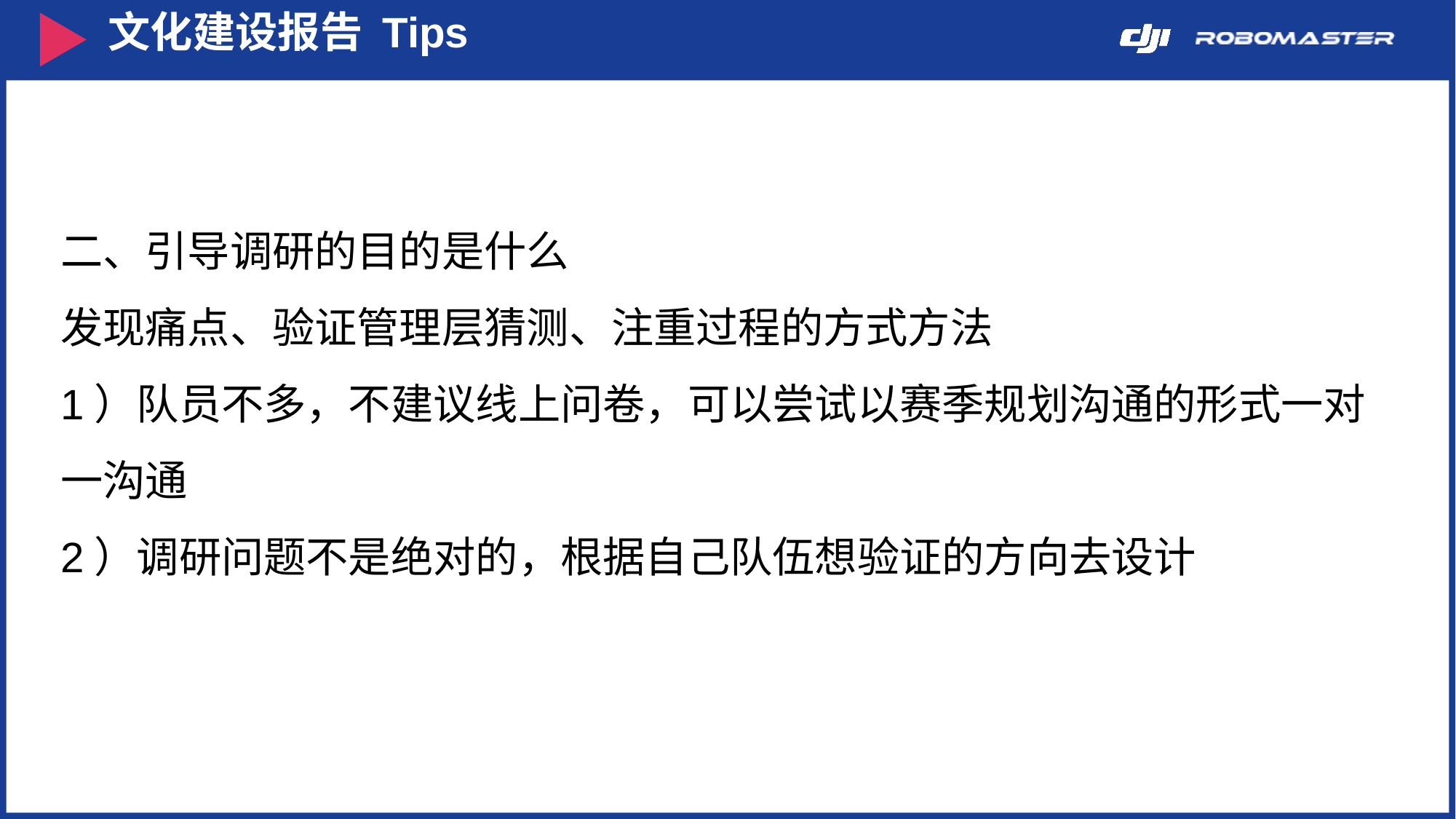

文化建设报告 Tips
二、引导调研的目的是什么
发现痛点、验证管理层猜测、注重过程的方式方法
1）队员不多，不建议线上问卷，可以尝试以赛季规划沟通的形式一对一沟通
2）调研问题不是绝对的，根据自己队伍想验证的方向去设计